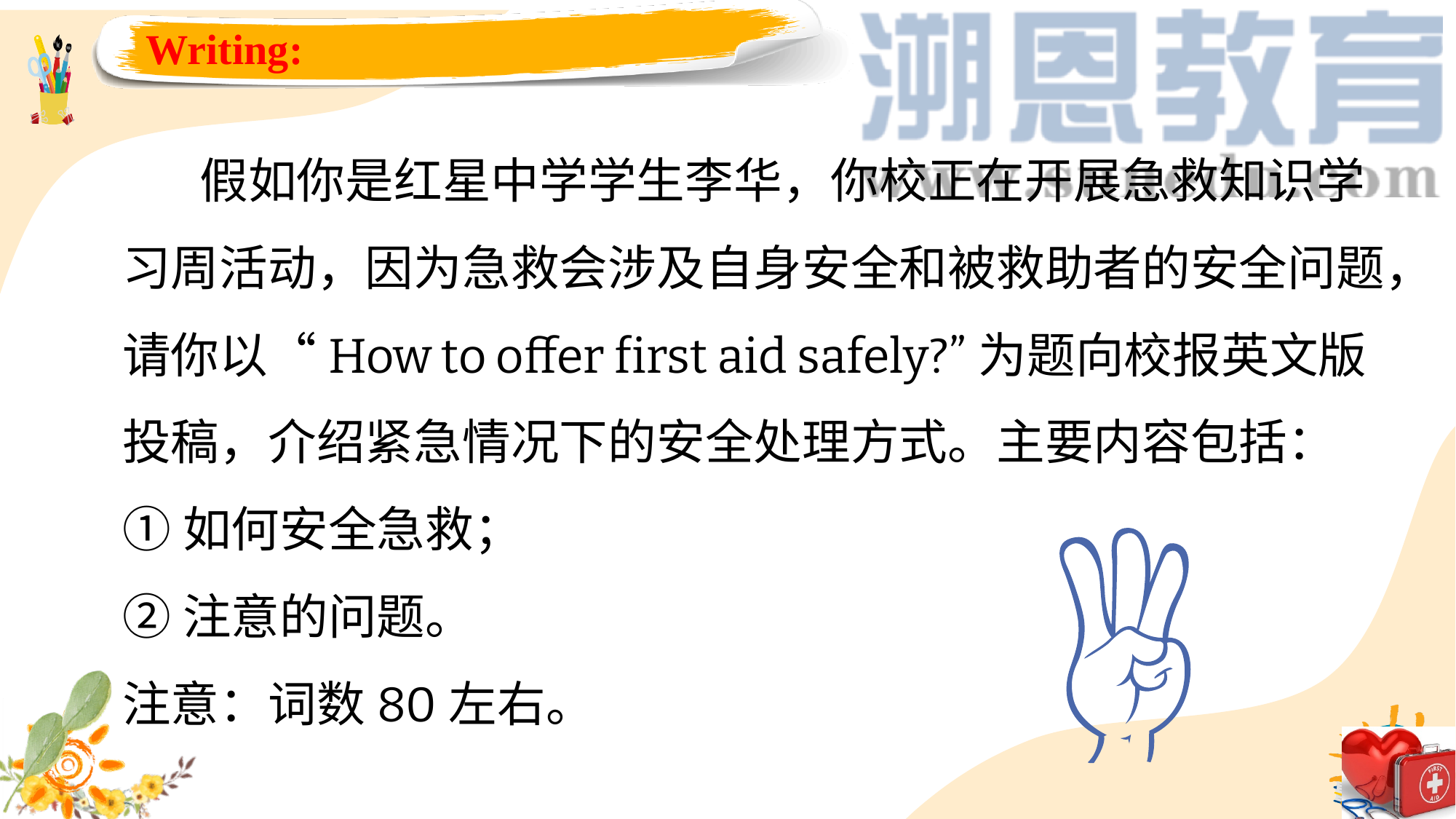

Writing:
      假如你是红星中学学生李华，你校正在开展急救知识学习周活动，因为急救会涉及自身安全和被救助者的安全问题，请你以“How to offer first aid safely?”为题向校报英文版投稿，介绍紧急情况下的安全处理方式。主要内容包括：
①如何安全急救；
②注意的问题。
注意：词数80左右。